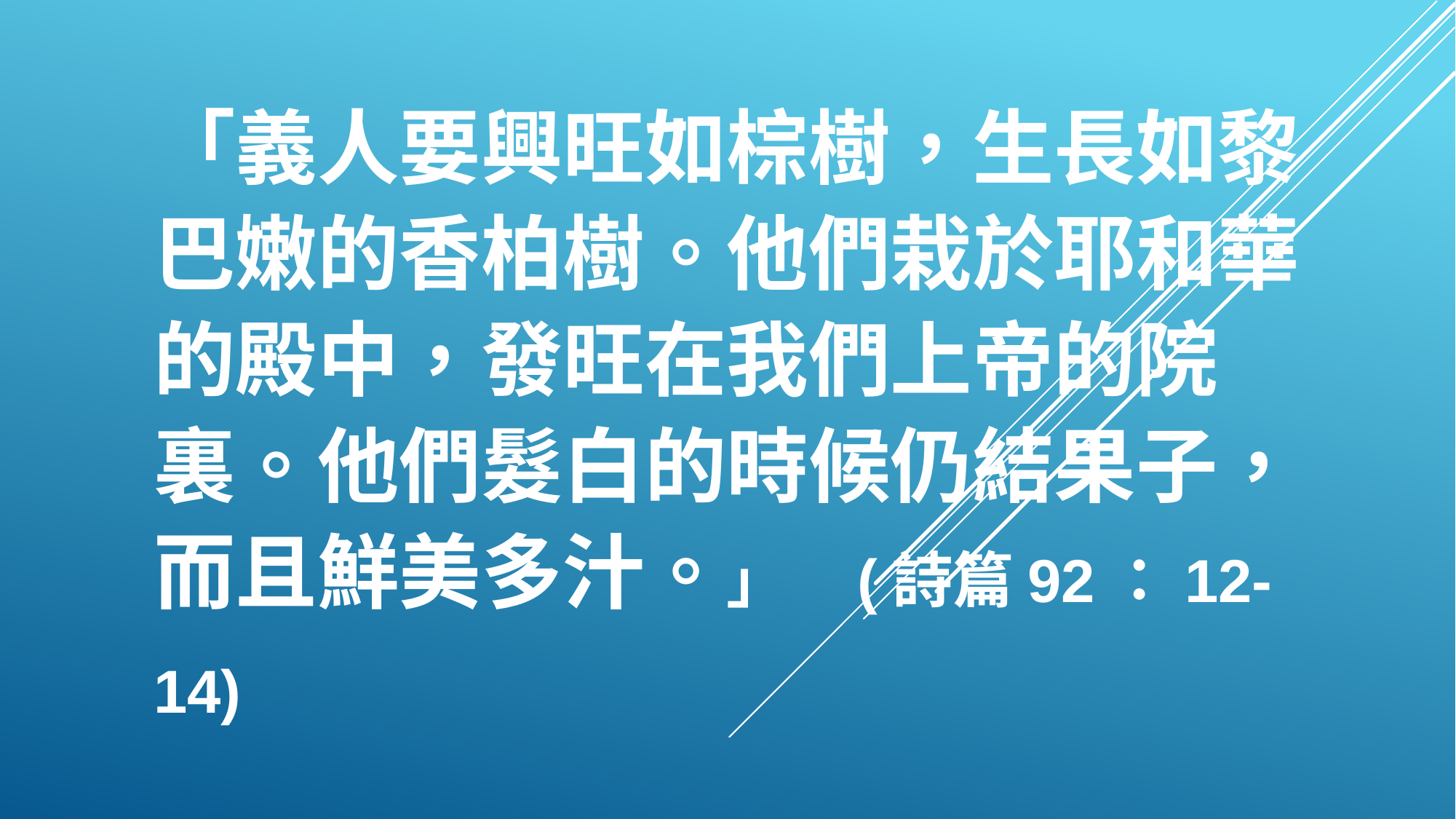

「義人要興旺如棕樹，生長如黎巴嫩的香柏樹。他們栽於耶和華的殿中，發旺在我們上帝的院裏。他們髮白的時候仍結果子，而且鮮美多汁。」    (詩篇92：12-14)